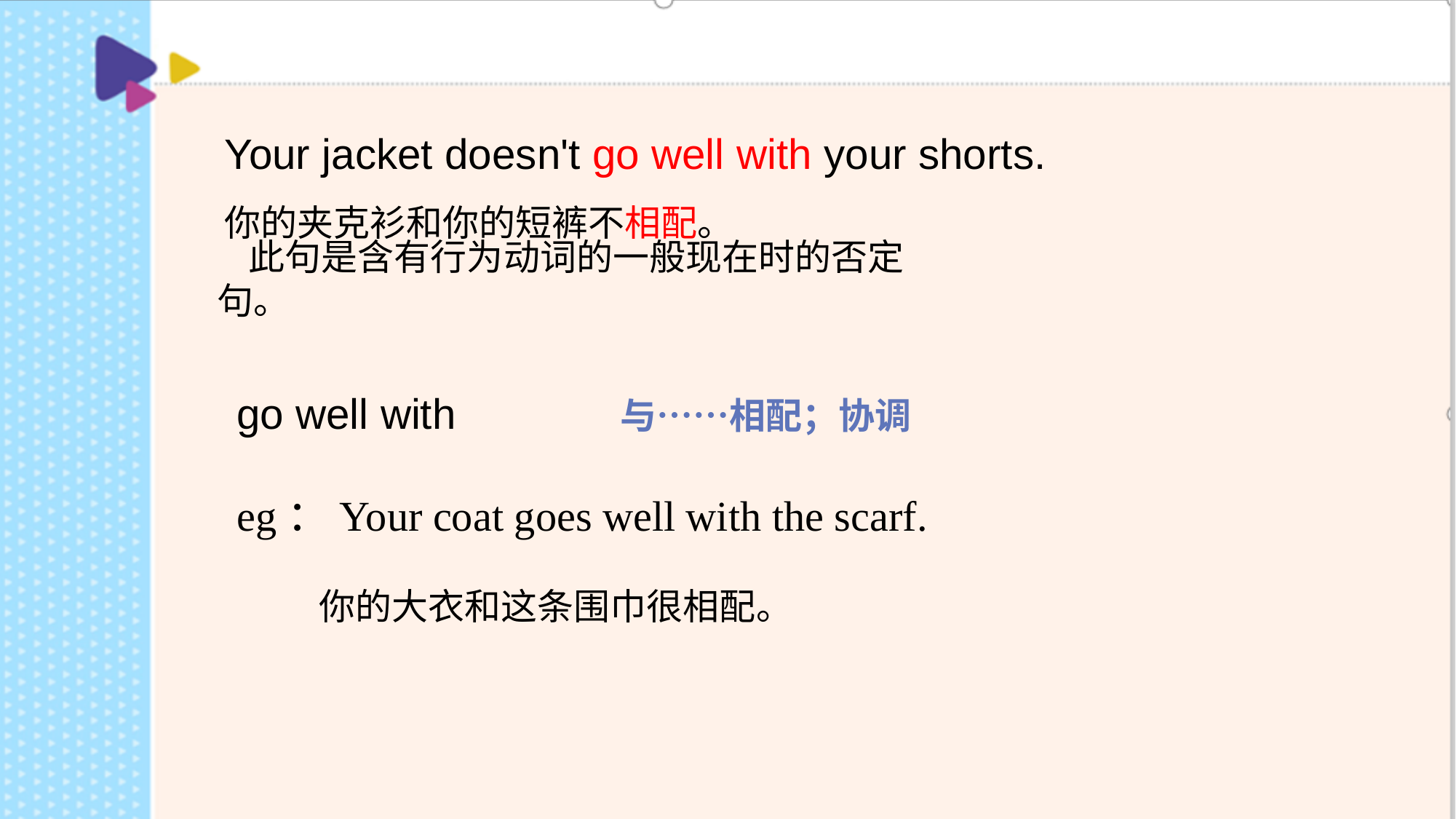

Your jacket doesn't go well with your shorts.
你的夹克衫和你的短裤不相配。
此句是含有行为动词的一般现在时的否定句。
go well with             与……相配；协调
eg：Your coat goes well with the scarf.
         你的大衣和这条围巾很相配。